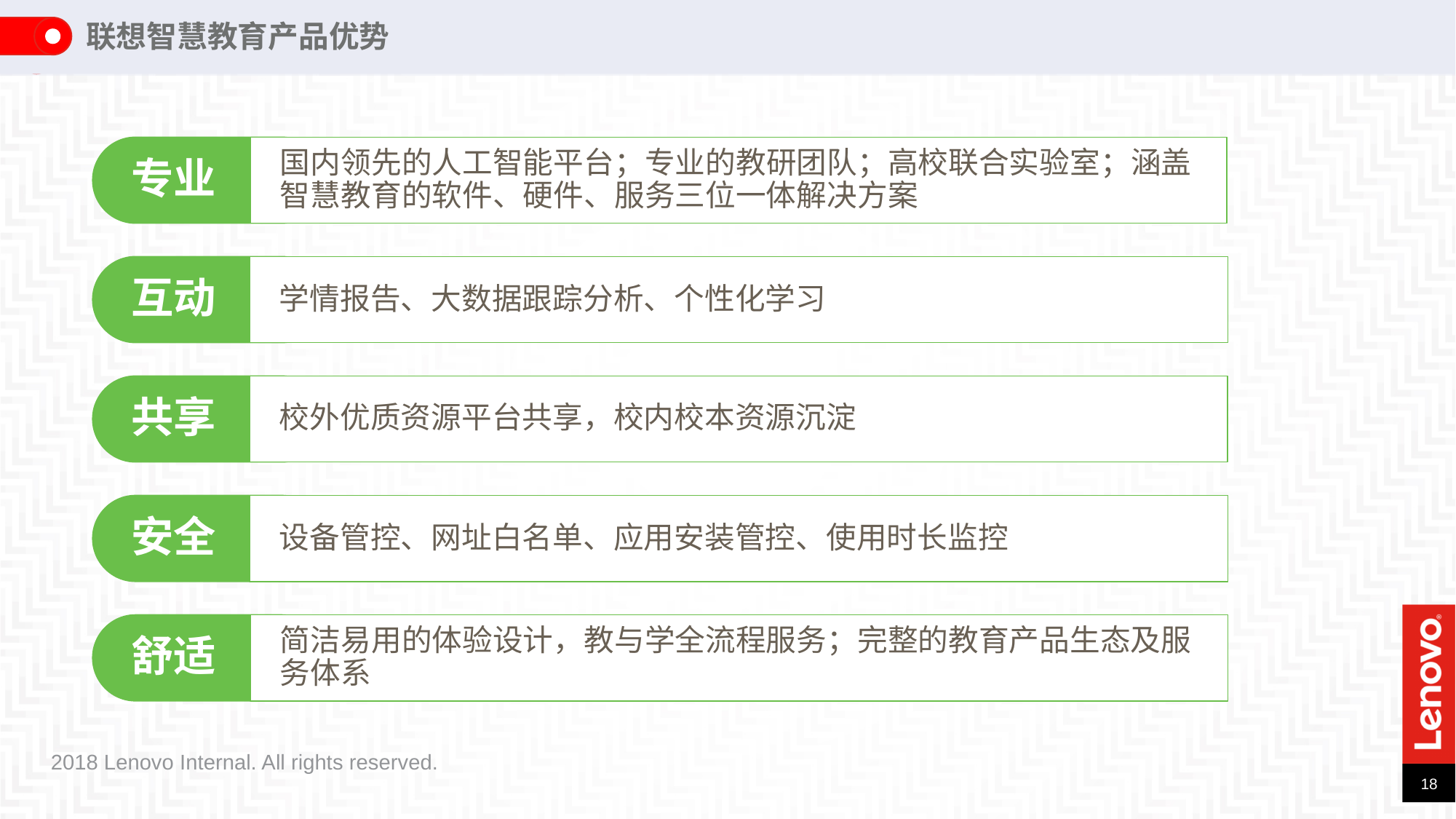

联想智慧教育产品优势
专业
国内领先的人工智能平台；专业的教研团队；高校联合实验室；涵盖智慧教育的软件、硬件、服务三位一体解决方案
互动
学情报告、大数据跟踪分析、个性化学习
共享
校外优质资源平台共享，校内校本资源沉淀
安全
设备管控、网址白名单、应用安装管控、使用时长监控
舒适
简洁易用的体验设计，教与学全流程服务；完整的教育产品生态及服务体系